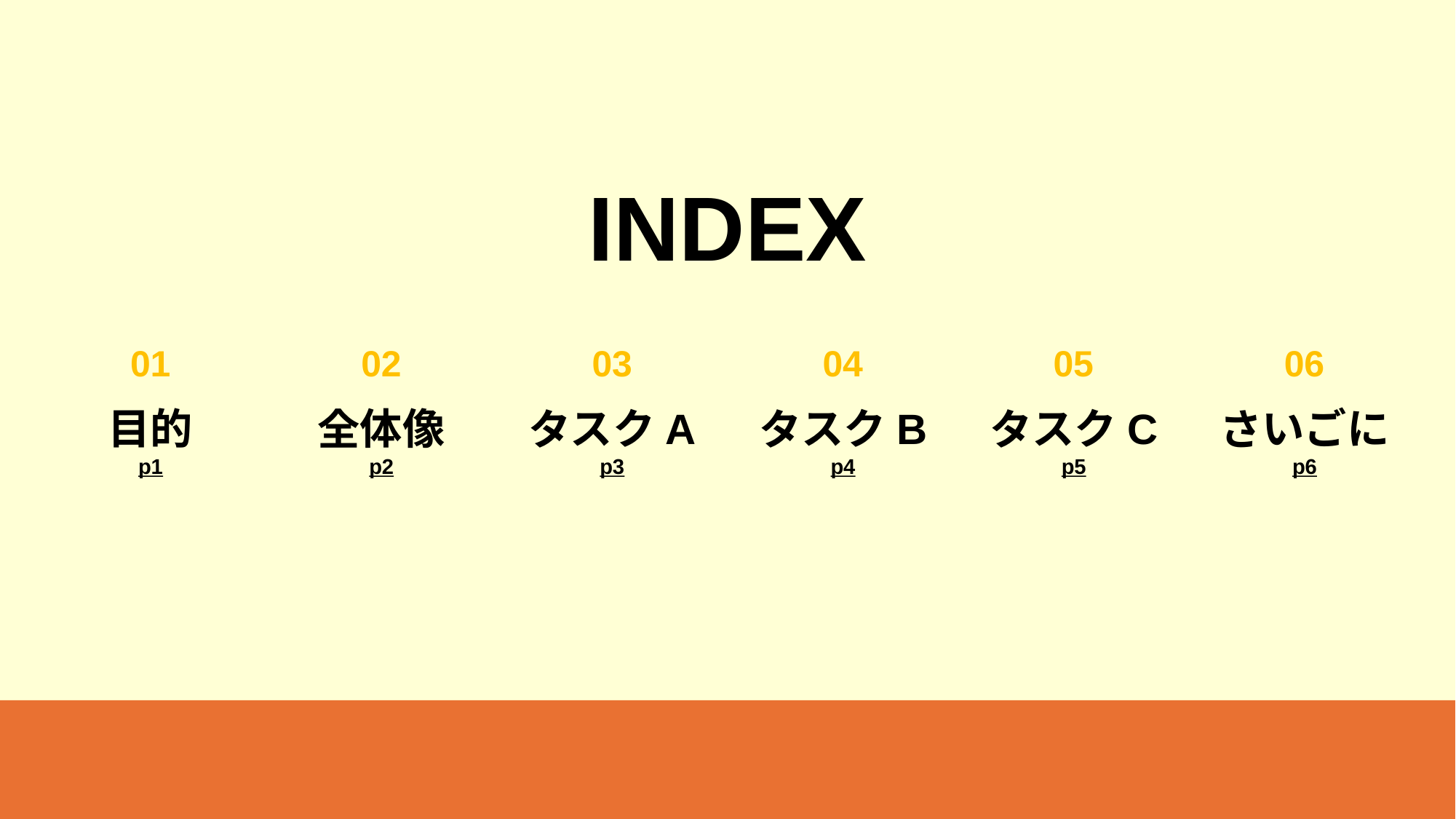

INDEX
01
目的
p1
02
全体像
p2
03
タスクA
p3
04
タスクB
p4
05
タスクC
p5
06
さいごに
p6